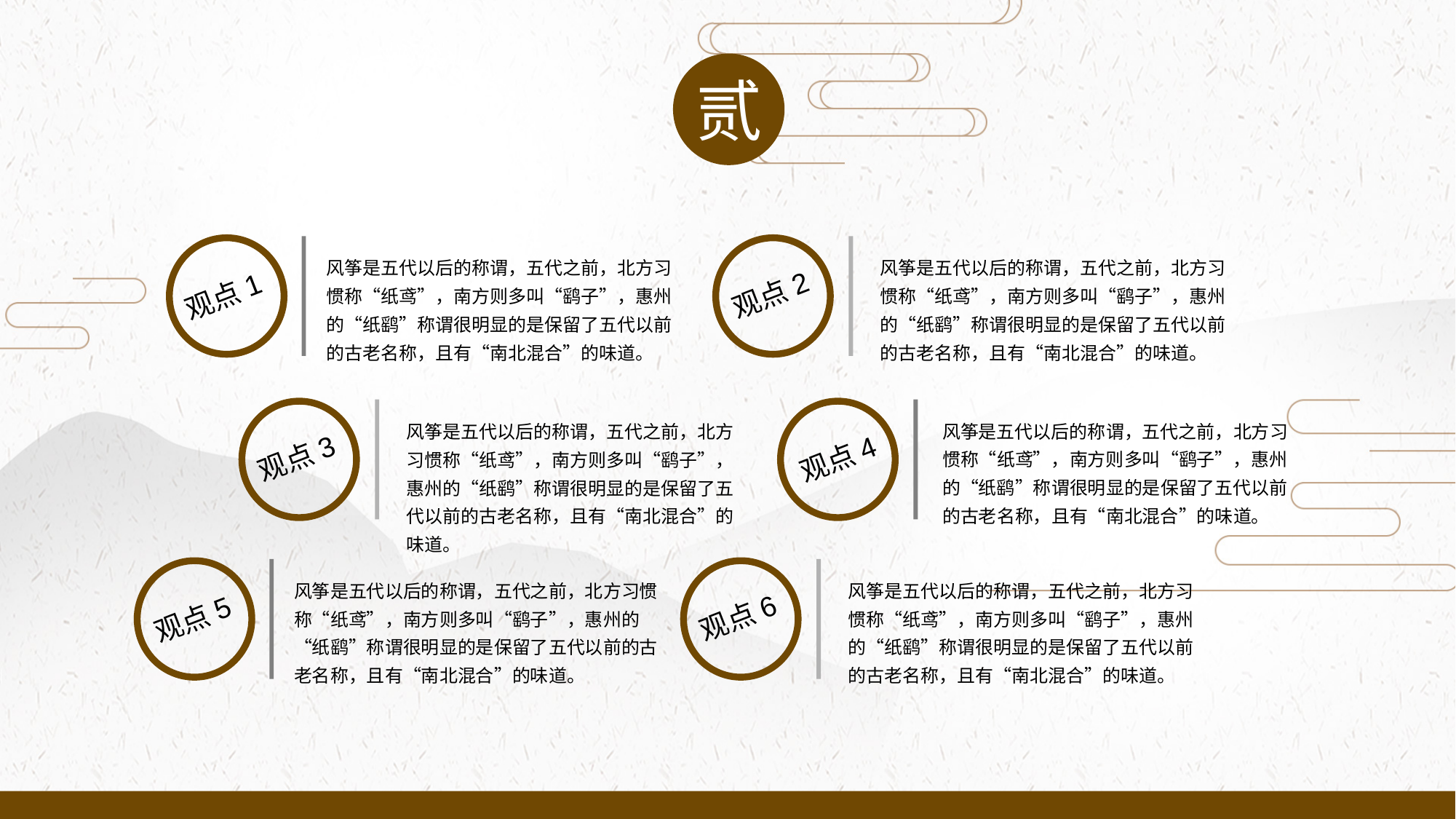

贰

观点1

观点2
风筝是五代以后的称谓，五代之前，北方习惯称“纸鸢”，南方则多叫“鹞子”，惠州的“纸鹞”称谓很明显的是保留了五代以前的古老名称，且有“南北混合”的味道。
风筝是五代以后的称谓，五代之前，北方习惯称“纸鸢”，南方则多叫“鹞子”，惠州的“纸鹞”称谓很明显的是保留了五代以前的古老名称，且有“南北混合”的味道。

观点3

观点4
风筝是五代以后的称谓，五代之前，北方习惯称“纸鸢”，南方则多叫“鹞子”，惠州的“纸鹞”称谓很明显的是保留了五代以前的古老名称，且有“南北混合”的味道。
风筝是五代以后的称谓，五代之前，北方习惯称“纸鸢”，南方则多叫“鹞子”，惠州的“纸鹞”称谓很明显的是保留了五代以前的古老名称，且有“南北混合”的味道。

观点5

观点6
风筝是五代以后的称谓，五代之前，北方习惯称“纸鸢”，南方则多叫“鹞子”，惠州的“纸鹞”称谓很明显的是保留了五代以前的古老名称，且有“南北混合”的味道。
风筝是五代以后的称谓，五代之前，北方习惯称“纸鸢”，南方则多叫“鹞子”，惠州的“纸鹞”称谓很明显的是保留了五代以前的古老名称，且有“南北混合”的味道。